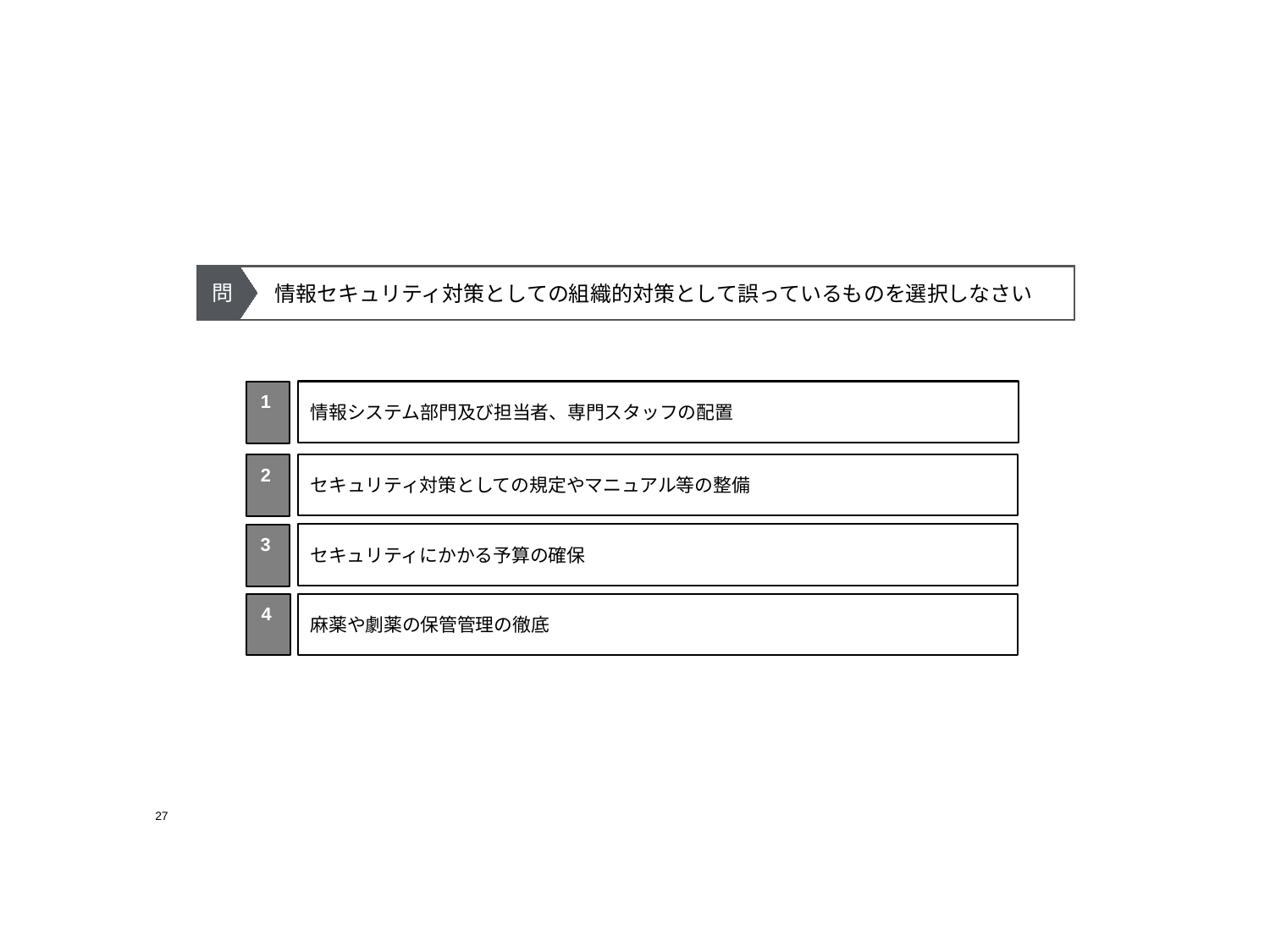

問
　情報セキュリティ対策としての組織的対策として誤っているものを選択しなさい
情報システム部門及び担当者、専門スタッフの配置
1
セキュリティ対策としての規定やマニュアル等の整備
2
セキュリティにかかる予算の確保
3
4
麻薬や劇薬の保管管理の徹底
27